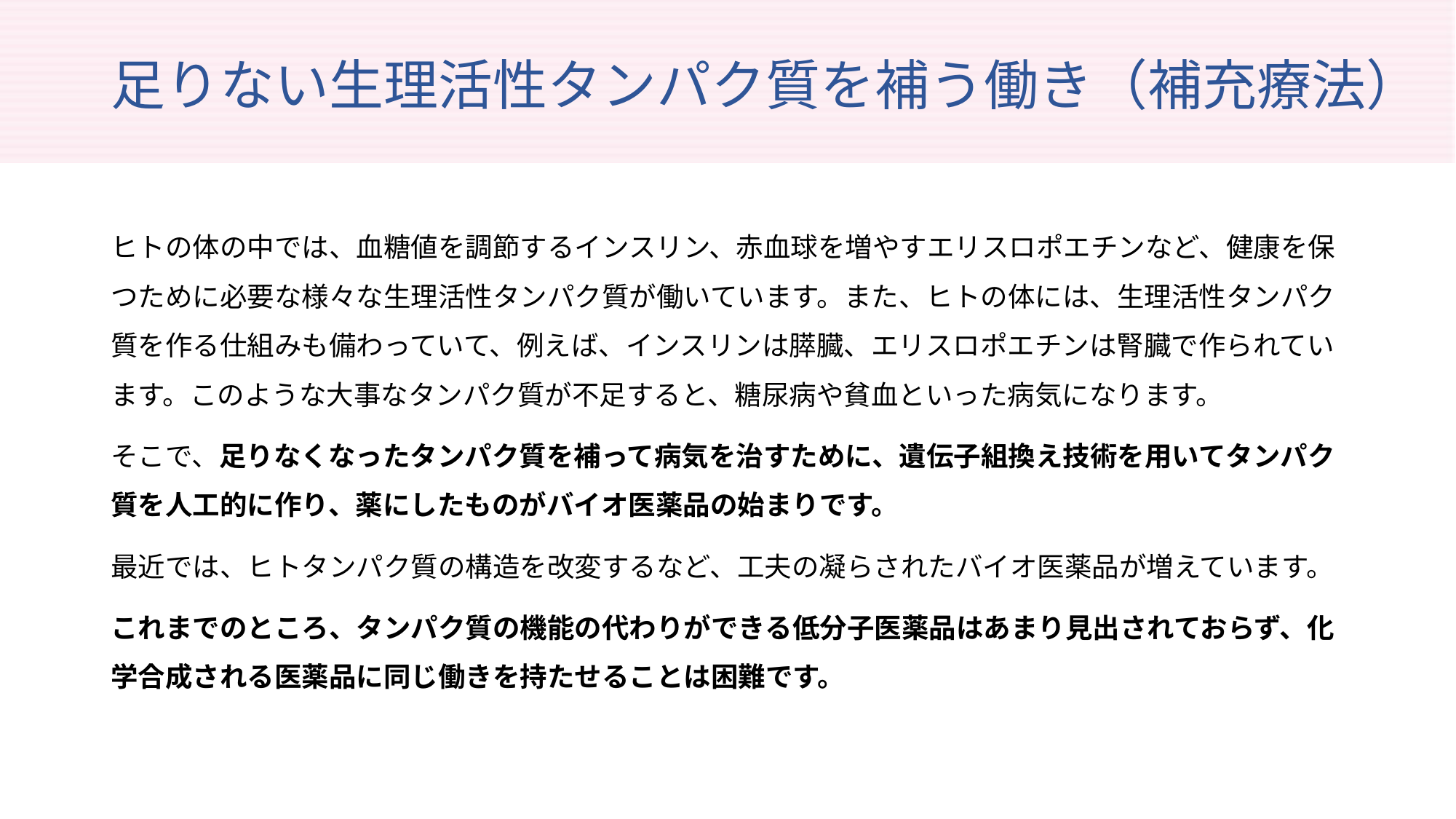

# 足りない生理活性タンパク質を補う働き（補充療法）
ヒトの体の中では、血糖値を調節するインスリン、赤血球を増やすエリスロポエチンなど、健康を保つために必要な様々な生理活性タンパク質が働いています。また、ヒトの体には、生理活性タンパク質を作る仕組みも備わっていて、例えば、インスリンは膵臓、エリスロポエチンは腎臓で作られています。このような大事なタンパク質が不足すると、糖尿病や貧血といった病気になります。
そこで、足りなくなったタンパク質を補って病気を治すために、遺伝子組換え技術を用いてタンパク質を人工的に作り、薬にしたものがバイオ医薬品の始まりです。
最近では、ヒトタンパク質の構造を改変するなど、工夫の凝らされたバイオ医薬品が増えています。
これまでのところ、タンパク質の機能の代わりができる低分子医薬品はあまり見出されておらず、化学合成される医薬品に同じ働きを持たせることは困難です。